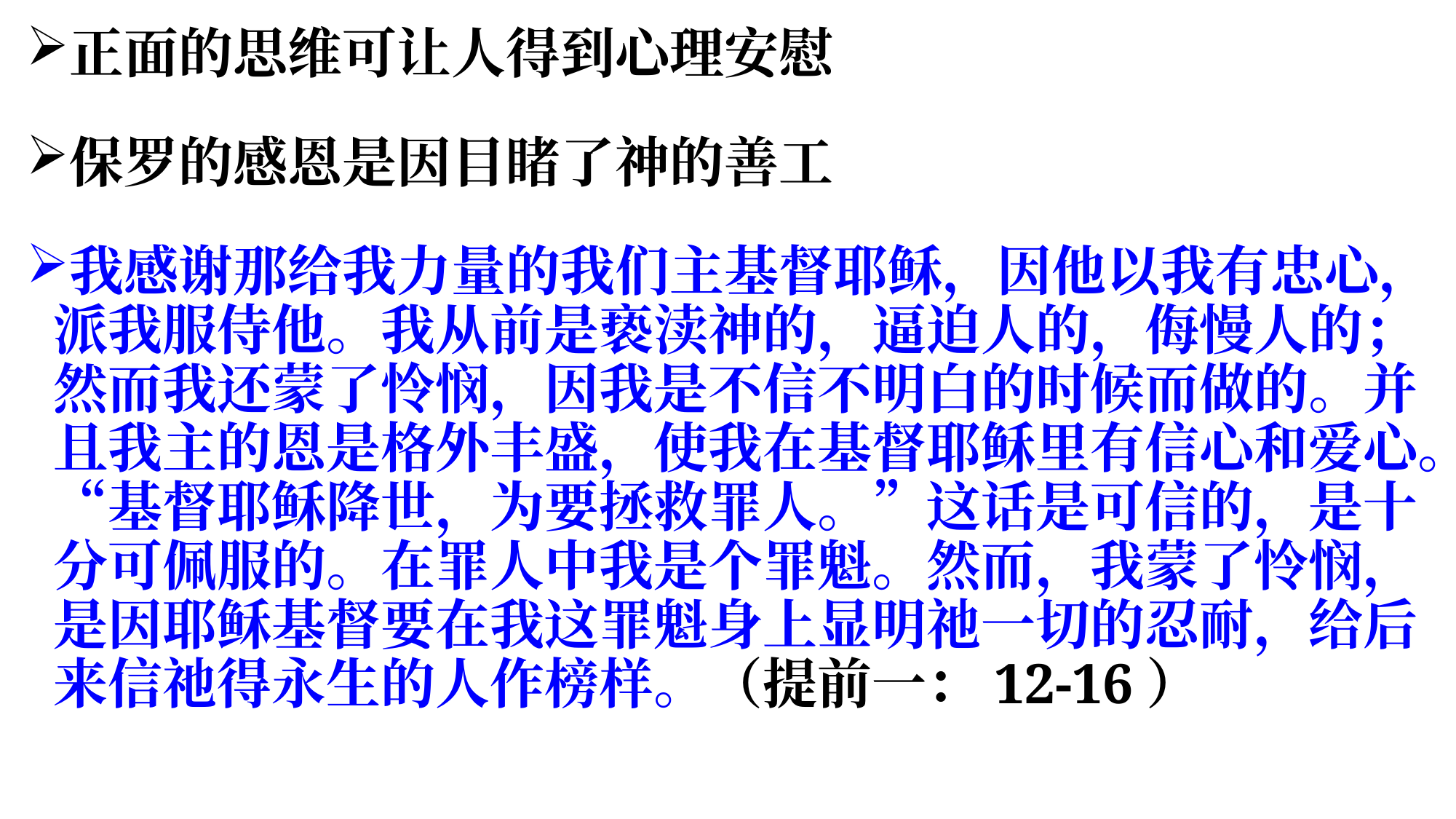

正面的思维可让人得到心理安慰

保罗的感恩是因目睹了神的善工

我感谢那给我力量的我们主基督耶稣，因他以我有忠心，派我服侍他。我从前是亵渎神的，逼迫人的，侮慢人的；然而我还蒙了怜悯，因我是不信不明白的时候而做的。并且我主的恩是格外丰盛，使我在基督耶稣里有信心和爱心。“基督耶稣降世，为要拯救罪人。”这话是可信的，是十分可佩服的。在罪人中我是个罪魁。然而，我蒙了怜悯，是因耶稣基督要在我这罪魁身上显明祂一切的忍耐，给后来信祂得永生的人作榜样。（提前一：12-16）